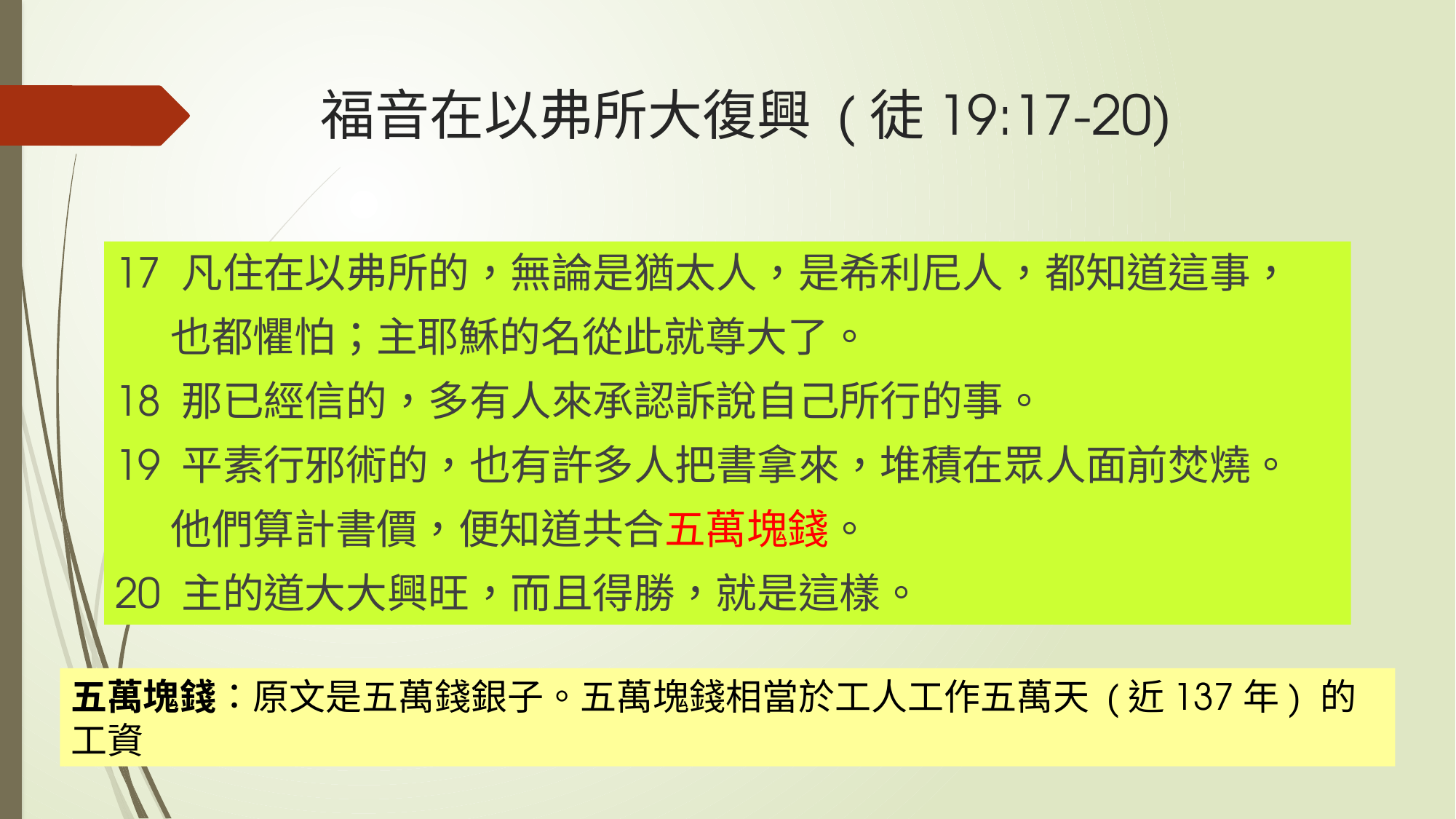

# 福音在以弗所大復興 (徒19:17-20)
17 凡住在以弗所的，無論是猶太人，是希利尼人，都知道這事，
     也都懼怕；主耶穌的名從此就尊大了。
18 那已經信的，多有人來承認訴說自己所行的事。
19 平素行邪術的，也有許多人把書拿來，堆積在眾人面前焚燒。
     他們算計書價，便知道共合五萬塊錢。
20 主的道大大興旺，而且得勝，就是這樣。

五萬塊錢：原文是五萬錢銀子。五萬塊錢相當於工人工作五萬天 (近137年) 的工資